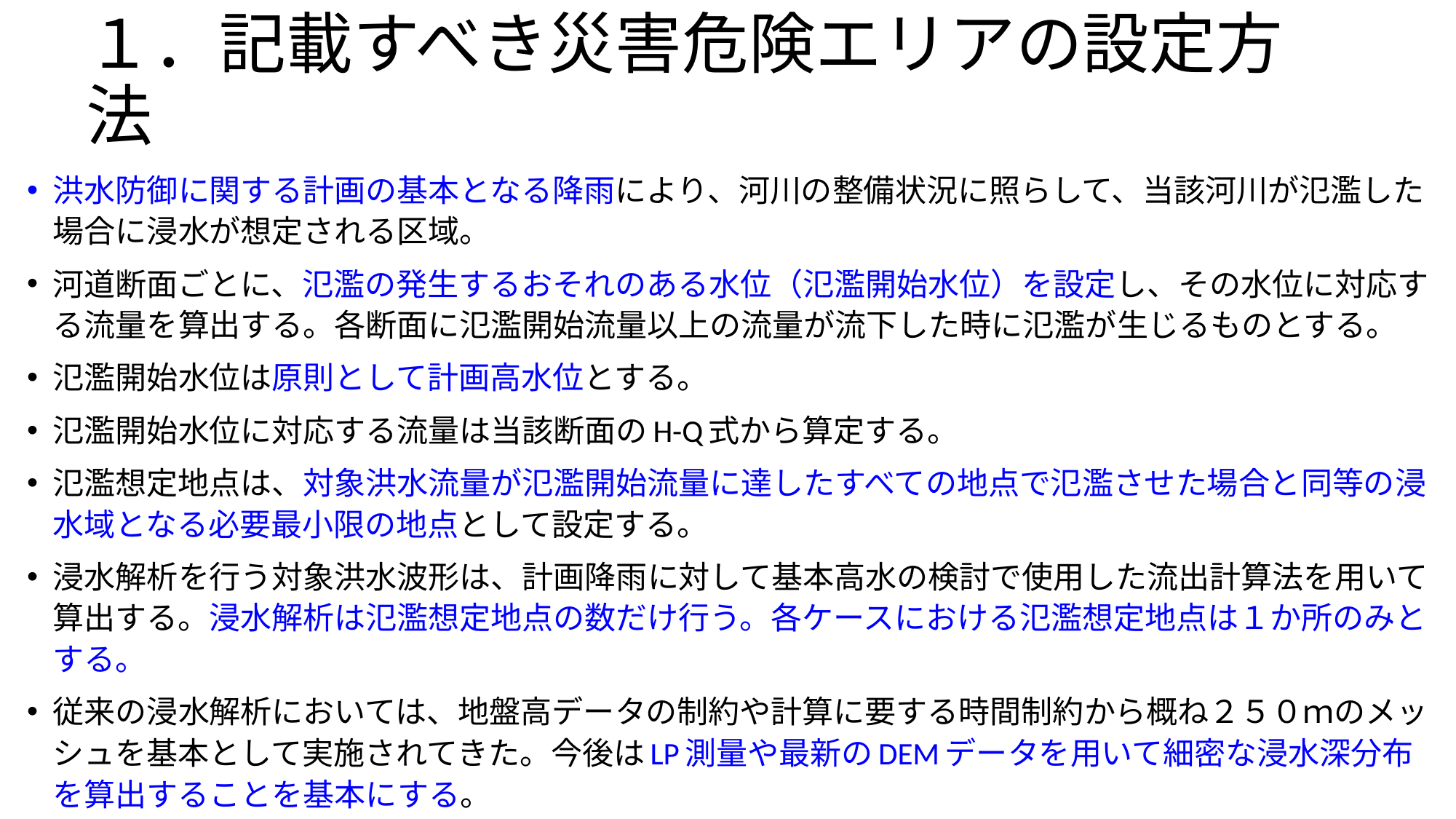

# １．記載すべき災害危険エリアの設定方法
洪水防御に関する計画の基本となる降雨により、河川の整備状況に照らして、当該河川が氾濫した場合に浸水が想定される区域。
河道断面ごとに、氾濫の発生するおそれのある水位（氾濫開始水位）を設定し、その水位に対応する流量を算出する。各断面に氾濫開始流量以上の流量が流下した時に氾濫が生じるものとする。
氾濫開始水位は原則として計画高水位とする。
氾濫開始水位に対応する流量は当該断面のH-Q式から算定する。
氾濫想定地点は、対象洪水流量が氾濫開始流量に達したすべての地点で氾濫させた場合と同等の浸水域となる必要最小限の地点として設定する。
浸水解析を行う対象洪水波形は、計画降雨に対して基本高水の検討で使用した流出計算法を用いて算出する。浸水解析は氾濫想定地点の数だけ行う。各ケースにおける氾濫想定地点は１か所のみとする。
従来の浸水解析においては、地盤高データの制約や計算に要する時間制約から概ね２５０ｍのメッシュを基本として実施されてきた。今後はLP測量や最新のDEMデータを用いて細密な浸水深分布を算出することを基本にする。